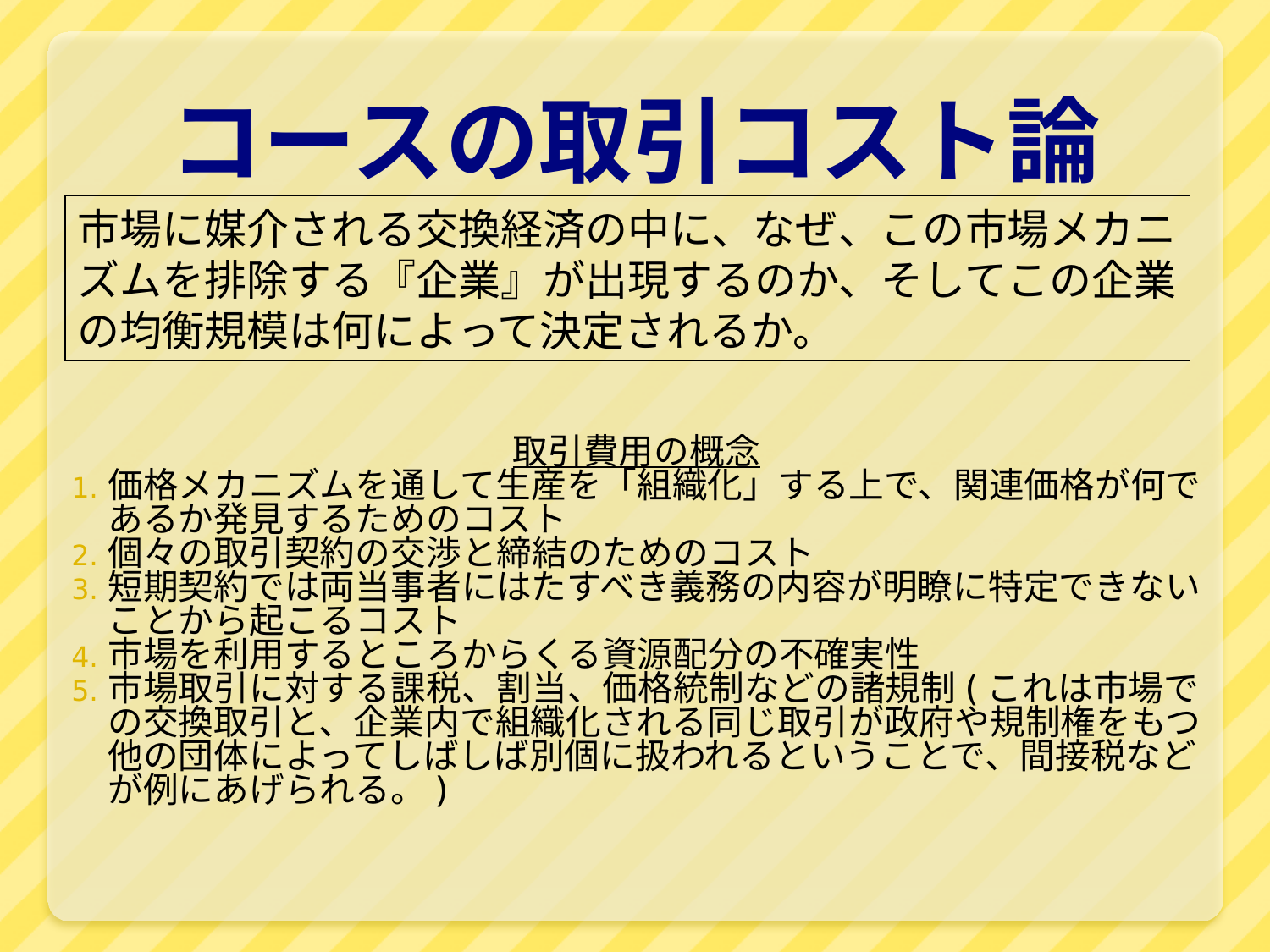

# コースの取引コスト論
市場に媒介される交換経済の中に、なぜ、この市場メカニズムを排除する『企業』が出現するのか、そしてこの企業の均衡規模は何によって決定されるか。

取引費用の概念
価格メカニズムを通して生産を「組織化」する上で、関連価格が何であるか発見するためのコスト
個々の取引契約の交渉と締結のためのコスト
短期契約では両当事者にはたすべき義務の内容が明瞭に特定できないことから起こるコスト
市場を利用するところからくる資源配分の不確実性
市場取引に対する課税、割当、価格統制などの諸規制(これは市場での交換取引と、企業内で組織化される同じ取引が政府や規制権をもつ他の団体によってしばしば別個に扱われるということで、間接税などが例にあげられる。)